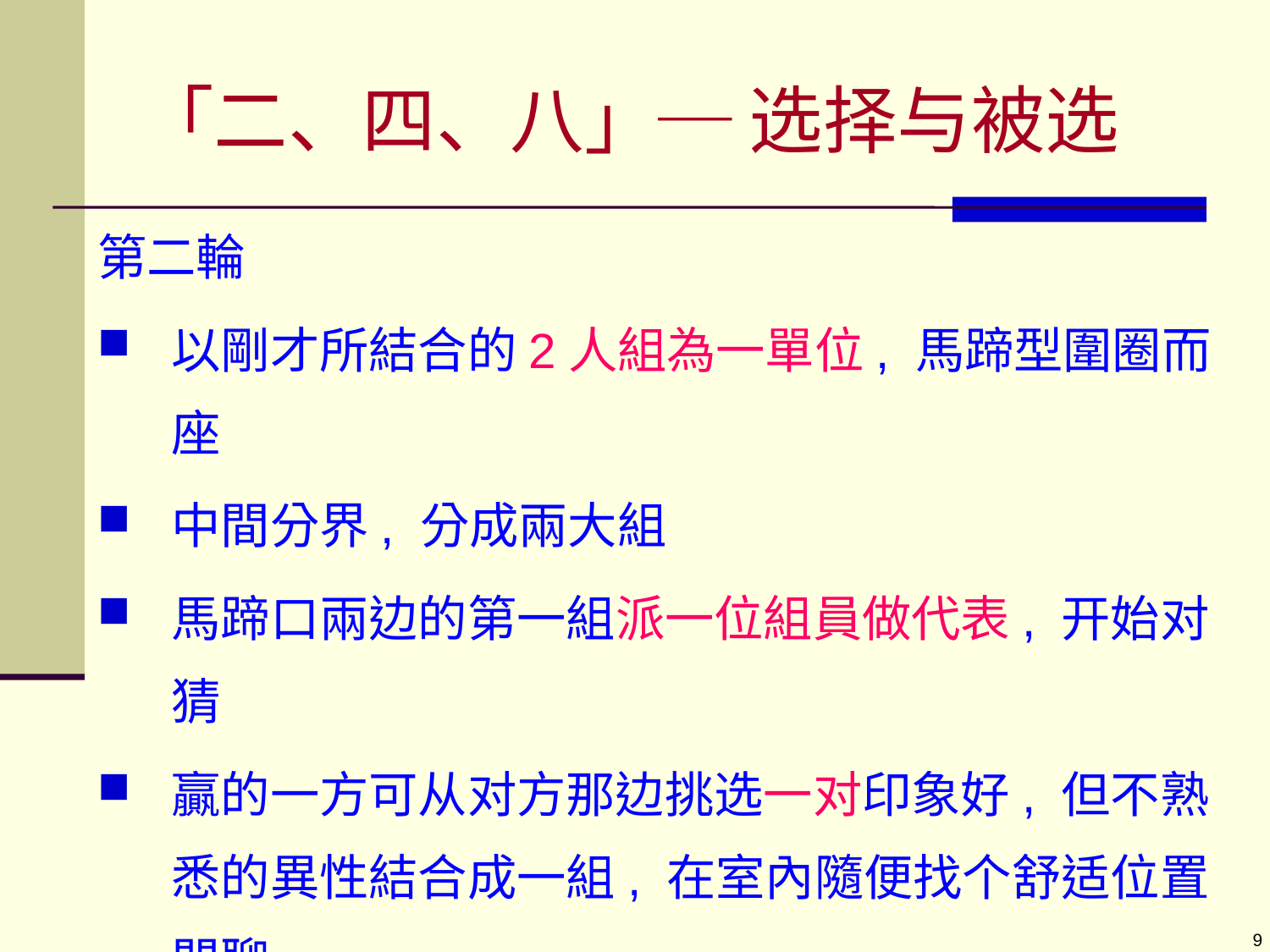

# 「二、四、八」─ 选择与被选
第二輪
以剛才所結合的2人組為一單位, 馬蹄型圍圈而座
中間分界, 分成兩大組
馬蹄口兩边的第一組派一位組員做代表, 开始对猜
贏的一方可从对方那边挑选一对印象好, 但不熟悉的異性結合成一組, 在室內隨便找个舒适位置閒聊。
然後輪到兩边的第二对队員对猜...
9